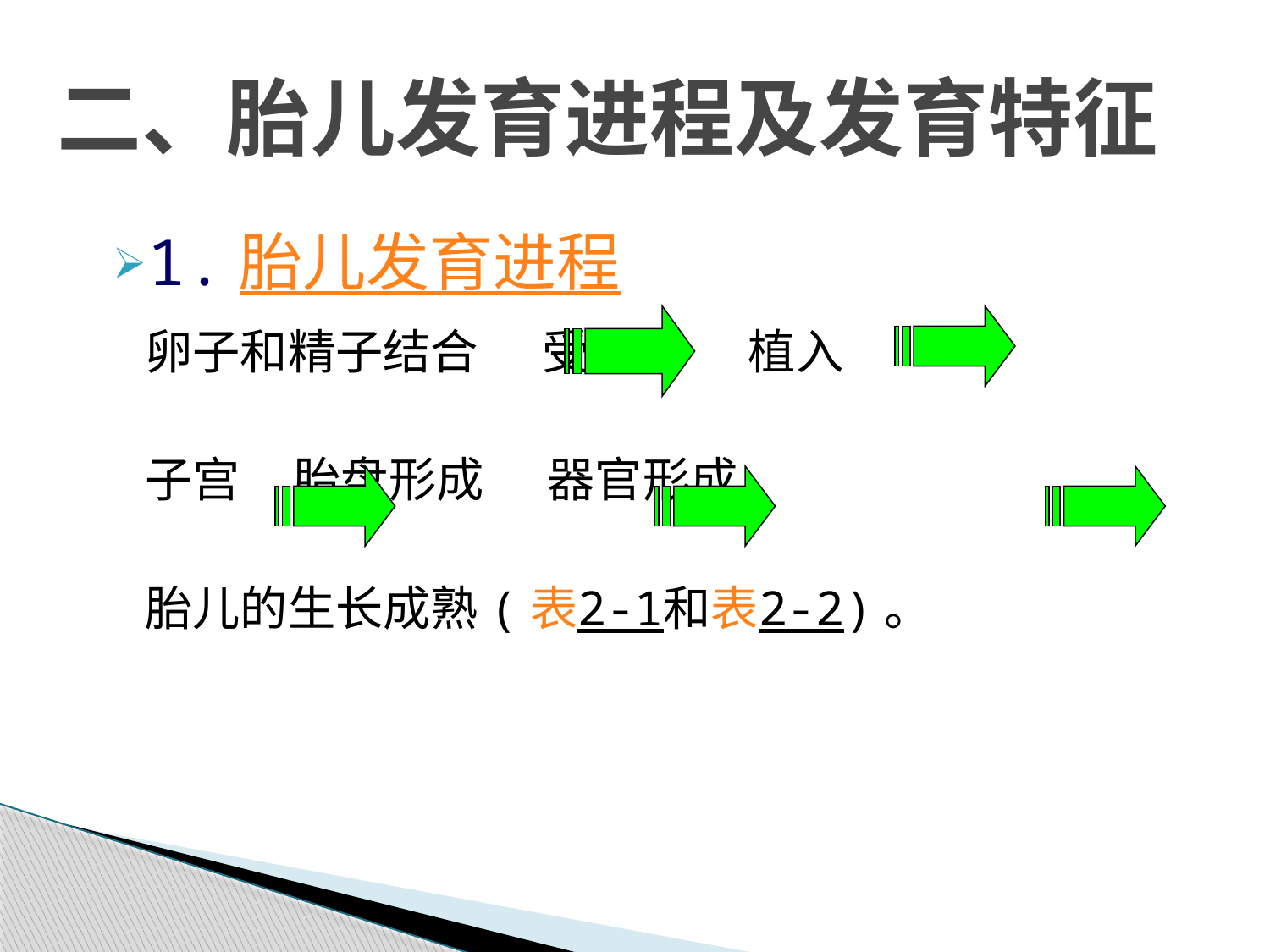

# 二、胎儿发育进程及发育特征
1.胎儿发育进程
  卵子和精子结合      受精卵      植入

  子宫     胎盘形成      器官形成

  胎儿的生长成熟(表2-1和表2-2)。